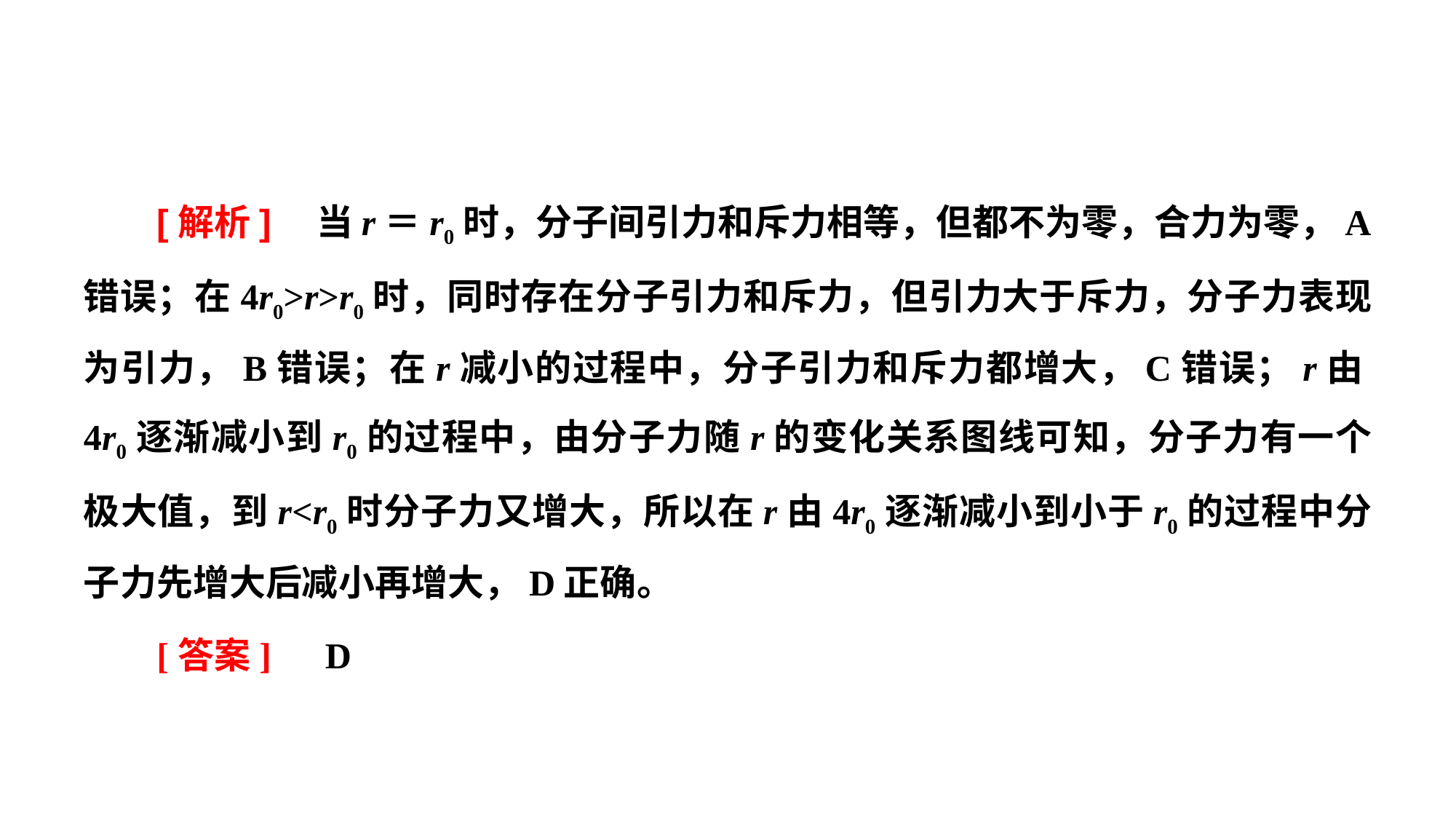

[解析]　当r＝r0时，分子间引力和斥力相等，但都不为零，合力为零，A错误；在4r0>r>r0时，同时存在分子引力和斥力，但引力大于斥力，分子力表现为引力，B错误；在r减小的过程中，分子引力和斥力都增大，C错误；r由4r0逐渐减小到r0的过程中，由分子力随r的变化关系图线可知，分子力有一个极大值，到r<r0时分子力又增大，所以在r由4r0逐渐减小到小于r0的过程中分子力先增大后减小再增大，D正确。
[答案]　D